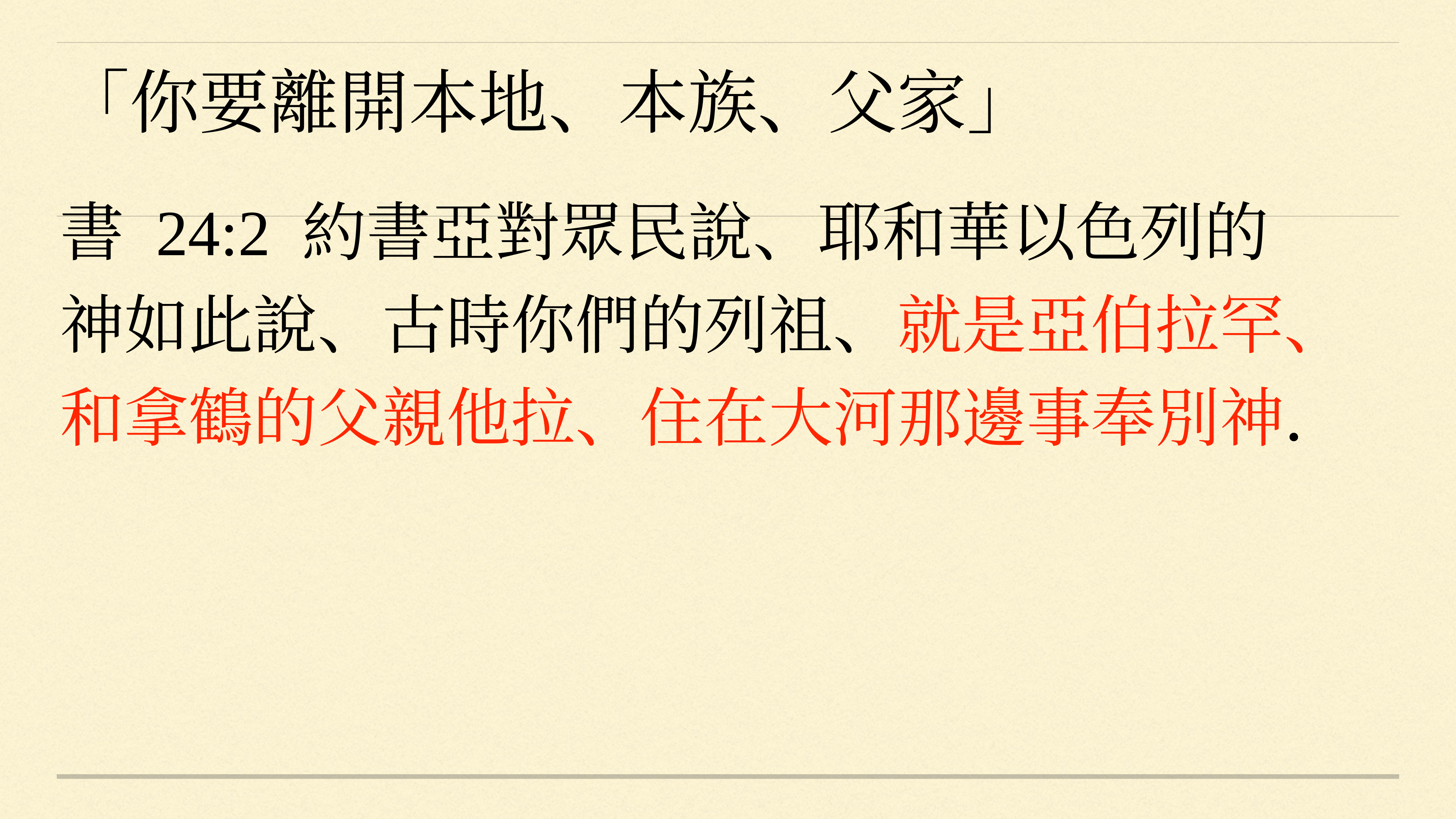

「你要離開本地、本族、父家」

書 24:2 約書亞對眾民說、耶和華以色列的　神如此說、古時你們的列祖、就是亞伯拉罕、和拿鶴的父親他拉、住在大河那邊事奉別神．
#